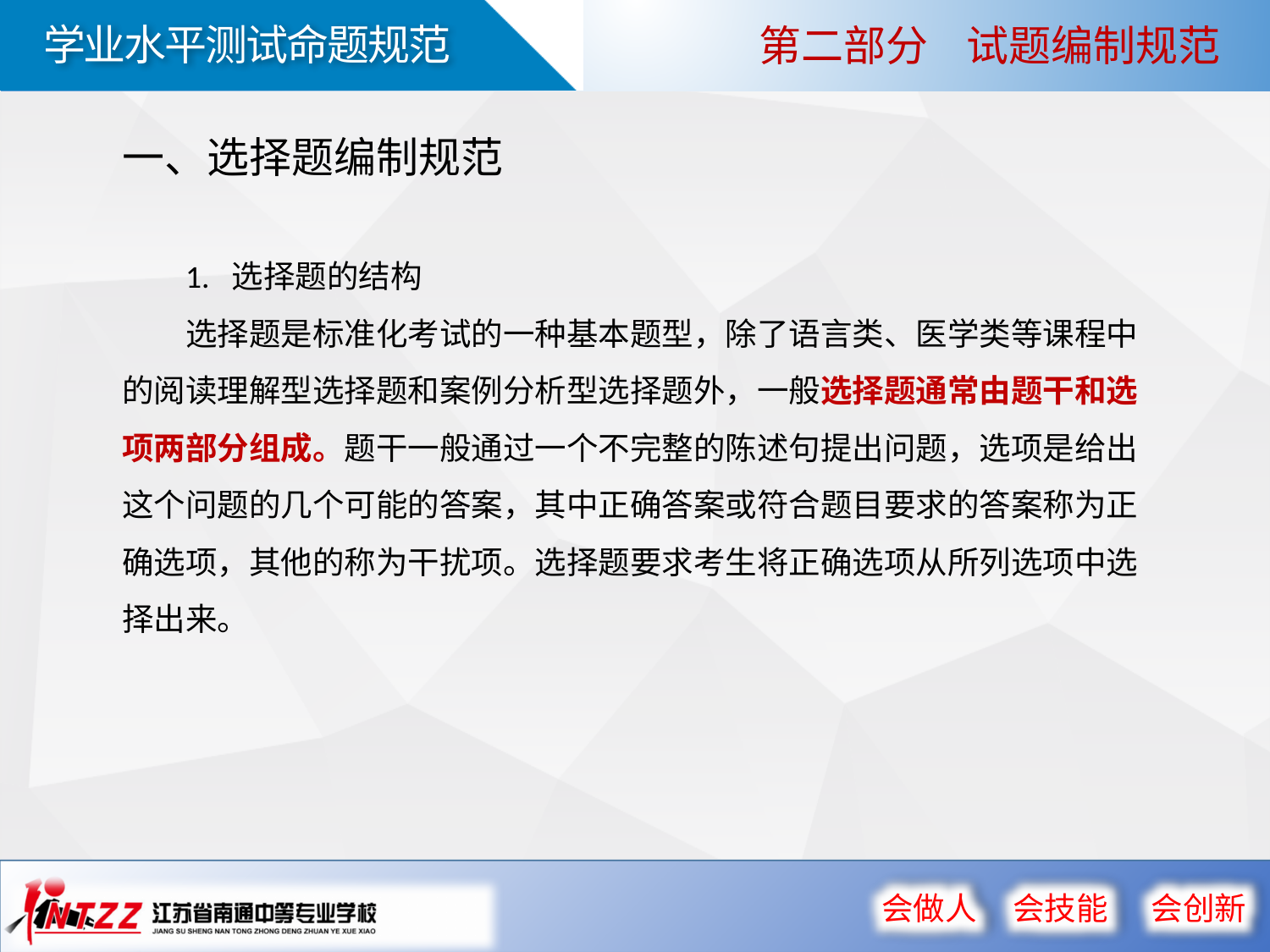

第二部分    试题编制规范
一、选择题编制规范
1.  选择题的结构
选择题是标准化考试的一种基本题型，除了语言类、医学类等课程中的阅读理解型选择题和案例分析型选择题外，一般选择题通常由题干和选项两部分组成。题干一般通过一个不完整的陈述句提出问题，选项是给出这个问题的几个可能的答案，其中正确答案或符合题目要求的答案称为正确选项，其他的称为干扰项。选择题要求考生将正确选项从所列选项中选择出来。